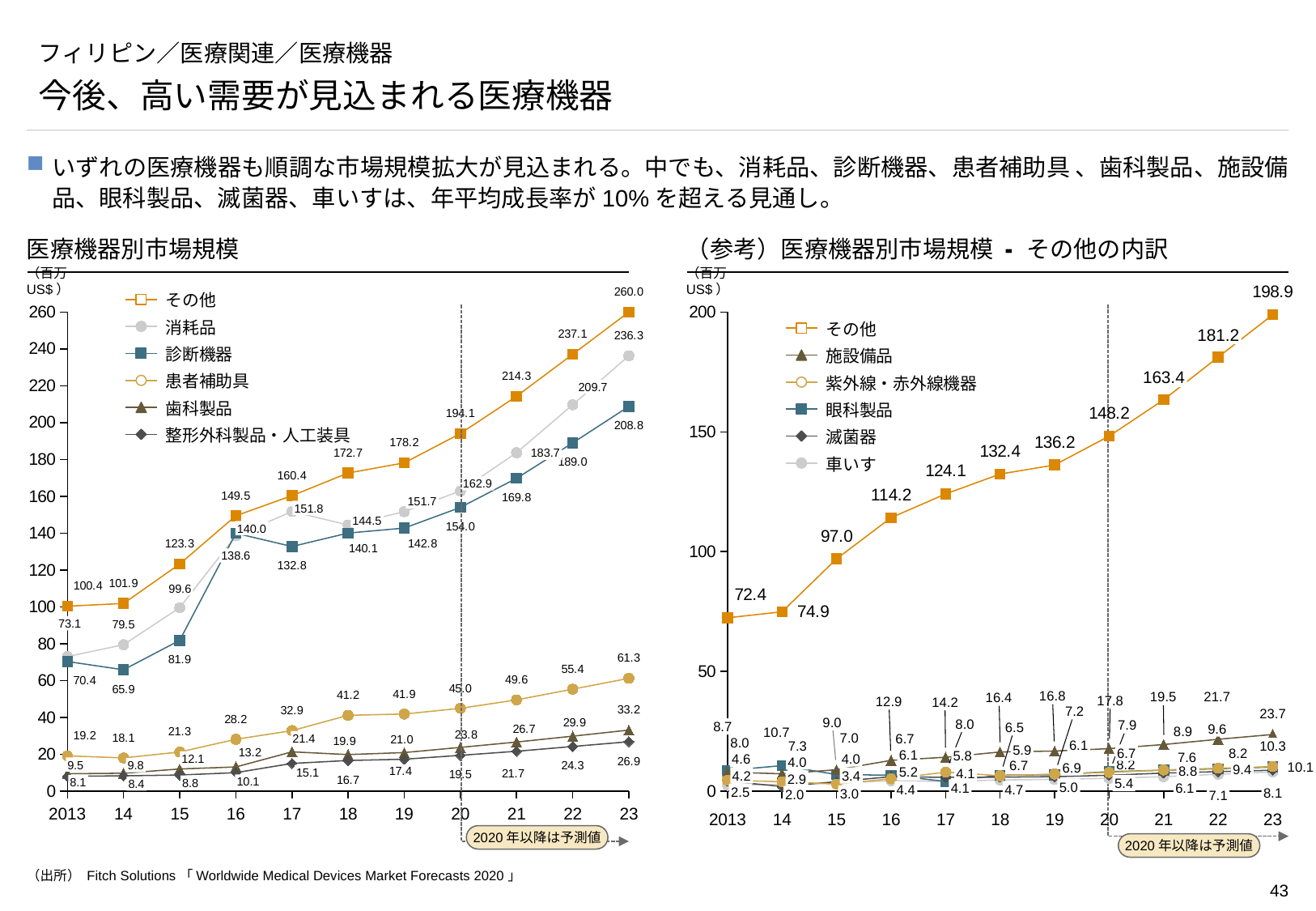

# フィリピン／医療関連／医療機器
今後、高い需要が見込まれる医療機器
いずれの医療機器も順調な市場規模拡大が見込まれる。中でも、消耗品、診断機器、患者補助具 、歯科製品、施設備品、眼科製品、滅菌器、車いすは、年平均成長率が10%を超える見通し。
医療機器別市場規模
（参考）医療機器別市場規模 - その他の内訳
（百万US$）
（百万US$）

### Chart

| Category |  |  |  |  |  |  |
|---|---|---|---|---|---|---|

### Chart

| Category |  |  |  |  |  |  |
|---|---|---|---|---|---|---|
その他

消耗品
その他

181.2
診断機器
施設備品

163.4
患者補助具
紫外線・赤外線機器

209.7
歯科製品
眼科製品

整形外科製品・人工装具
滅菌器

183.7
車いす

162.9
151.7
151.8
144.5
140.0
138.6
99.6
73.1
8.7
9.6
21.4
6.1
10.3
5.9
6.7
6.1
5.8
4.0
4.6
12.1
4.0
9.5
9.8
6.9
9.4
8.8
5.2
15.1
4.1
4.2
3.4
2.9
10.1
8.1
5.4
8.8
8.4
5.0
4.1
6.1
4.4
4.7
2.5
8.1
3.0
2.0
7.1
2013
14
15
16
17
18
19
20
21
22
23
2013
14
15
16
17
18
19
20
21
22
23
2020年以降は予測値
2020年以降は予測値
（出所） Fitch Solutions「Worldwide Medical Devices Market Forecasts 2020」